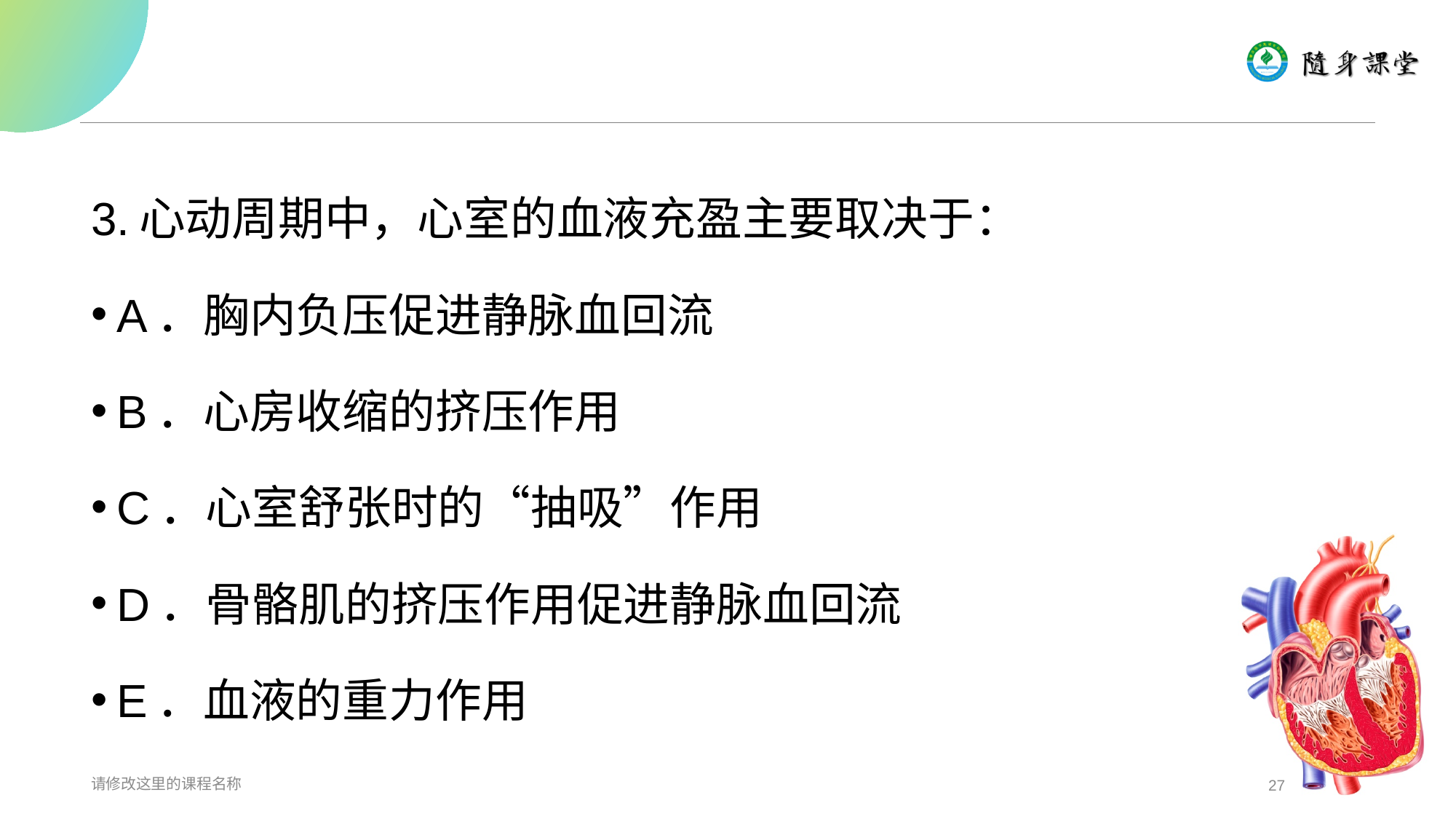

#
3.心动周期中，心室的血液充盈主要取决于：
A．胸内负压促进静脉血回流
B．心房收缩的挤压作用
C．心室舒张时的“抽吸”作用
D．骨骼肌的挤压作用促进静脉血回流
E．血液的重力作用
请修改这里的课程名称
27